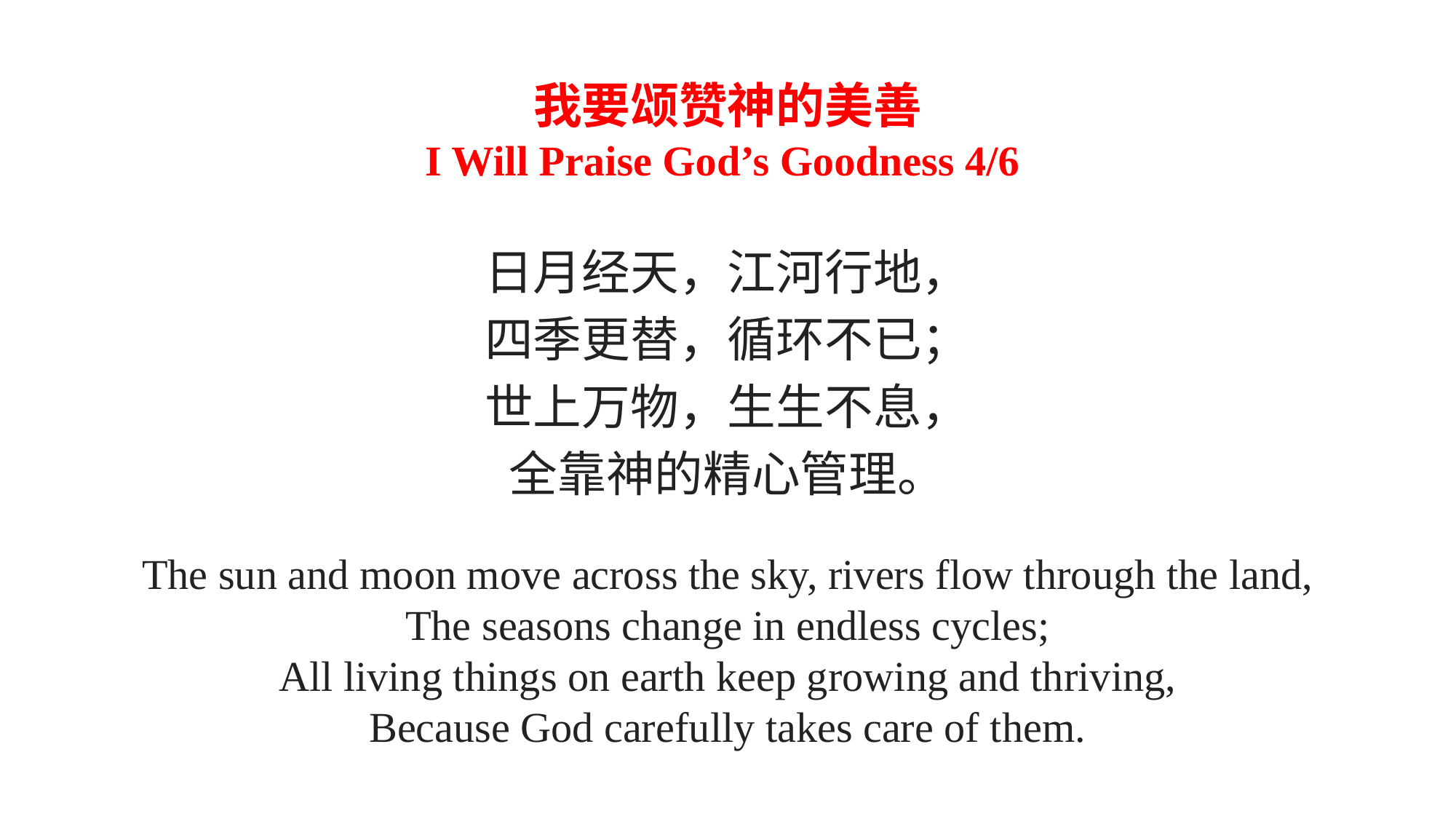

我要颂赞神的美善
I Will Praise God’s Goodness 4/6
日月经天，江河行地，
四季更替，循环不已；
世上万物，生生不息，
全靠神的精心管理。

The sun and moon move across the sky, rivers flow through the land,
The seasons change in endless cycles;
All living things on earth keep growing and thriving,
Because God carefully takes care of them.